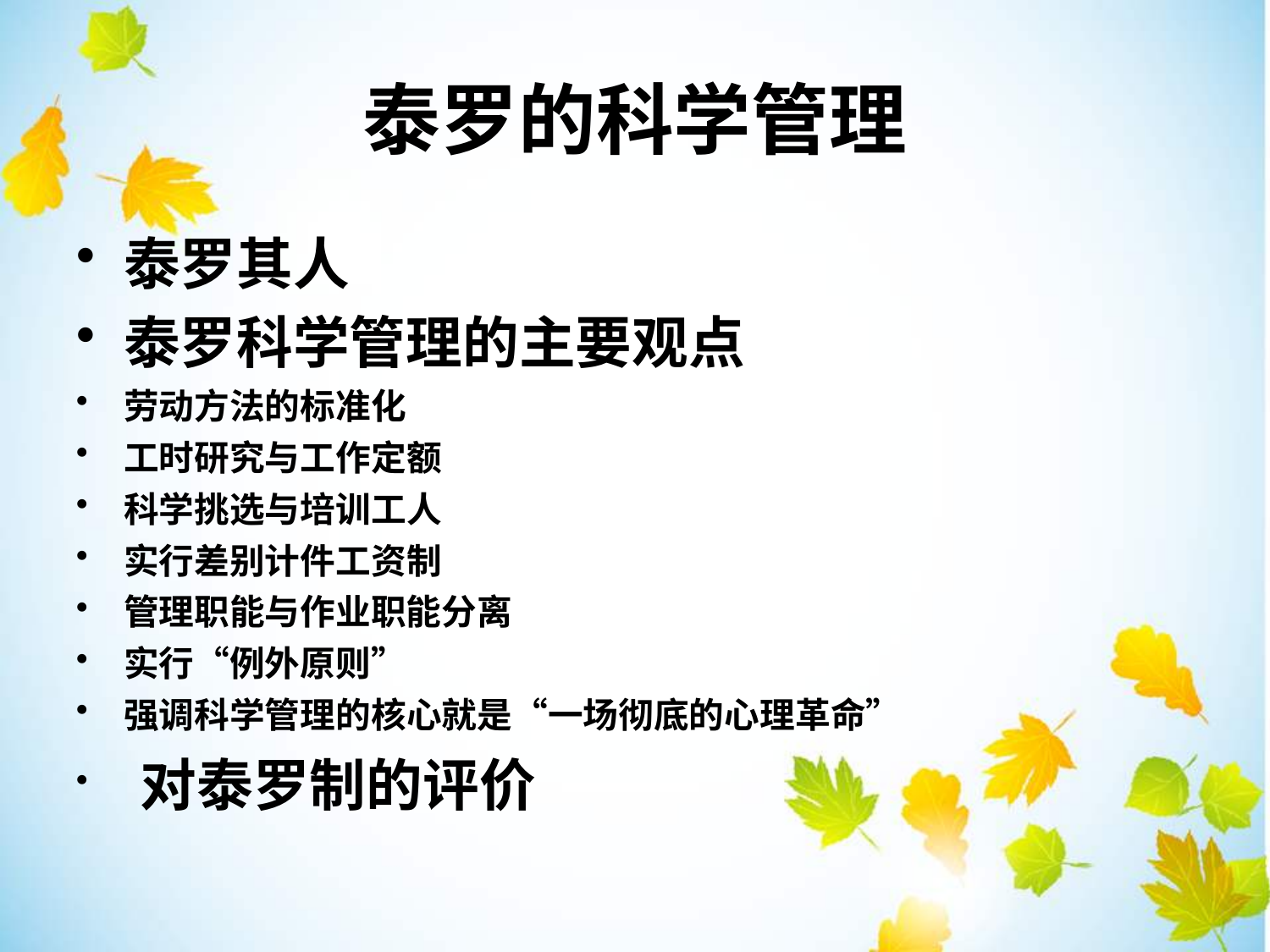

泰罗的科学管理
泰罗其人
泰罗科学管理的主要观点
劳动方法的标准化
工时研究与工作定额
科学挑选与培训工人
实行差别计件工资制
管理职能与作业职能分离
实行“例外原则”
强调科学管理的核心就是“一场彻底的心理革命”
 对泰罗制的评价